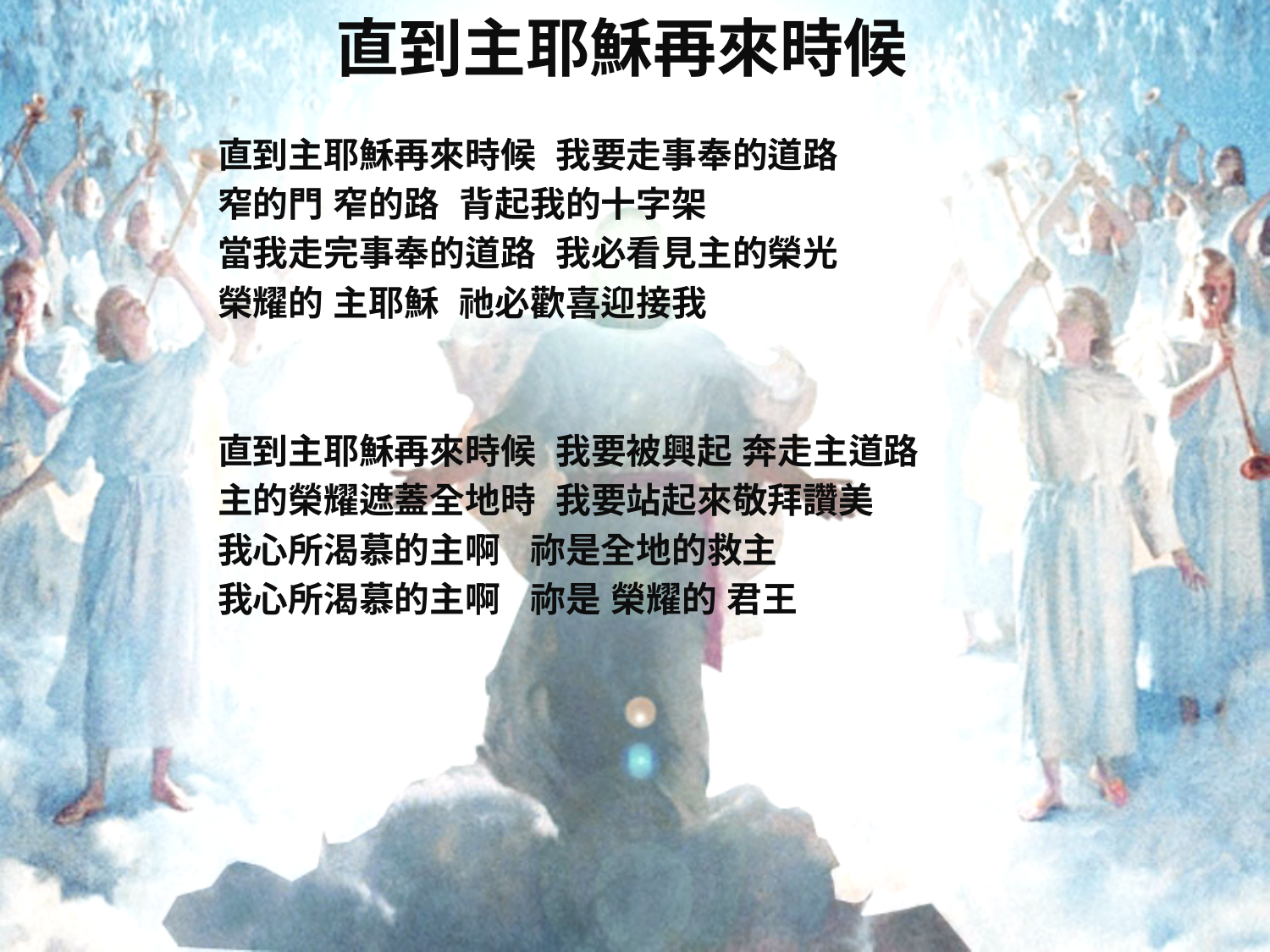

# 直到主耶穌再來時候
直到主耶穌再來時候  我要走事奉的道路
窄的門 窄的路  背起我的十字架
當我走完事奉的道路  我必看見主的榮光
榮耀的 主耶穌  祂必歡喜迎接我

直到主耶穌再來時候  我要被興起 奔走主道路
主的榮耀遮蓋全地時  我要站起來敬拜讚美
我心所渴慕的主啊   祢是全地的救主
我心所渴慕的主啊   祢是 榮耀的 君王